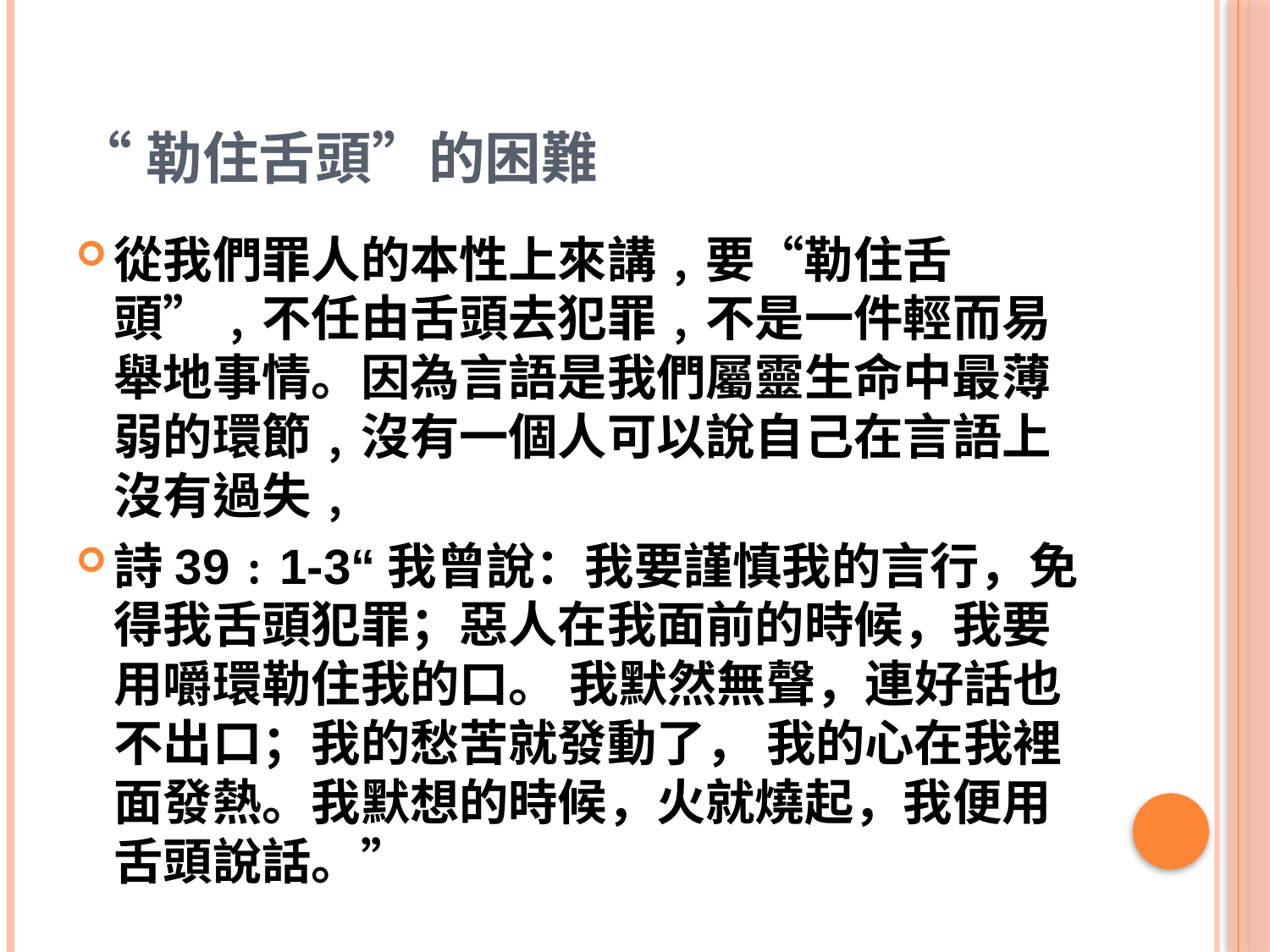

# “勒住舌頭”的困難
從我們罪人的本性上來講﹐要“勒住舌頭”﹐不任由舌頭去犯罪﹐不是一件輕而易舉地事情。因為言語是我們屬靈生命中最薄弱的環節﹐沒有一個人可以說自己在言語上沒有過失﹐
詩39﹕1-3“我曾說：我要謹慎我的言行，免得我舌頭犯罪；惡人在我面前的時候，我要用嚼環勒住我的口。 我默然無聲，連好話也不出口；我的愁苦就發動了， 我的心在我裡面發熱。我默想的時候，火就燒起，我便用舌頭說話。”